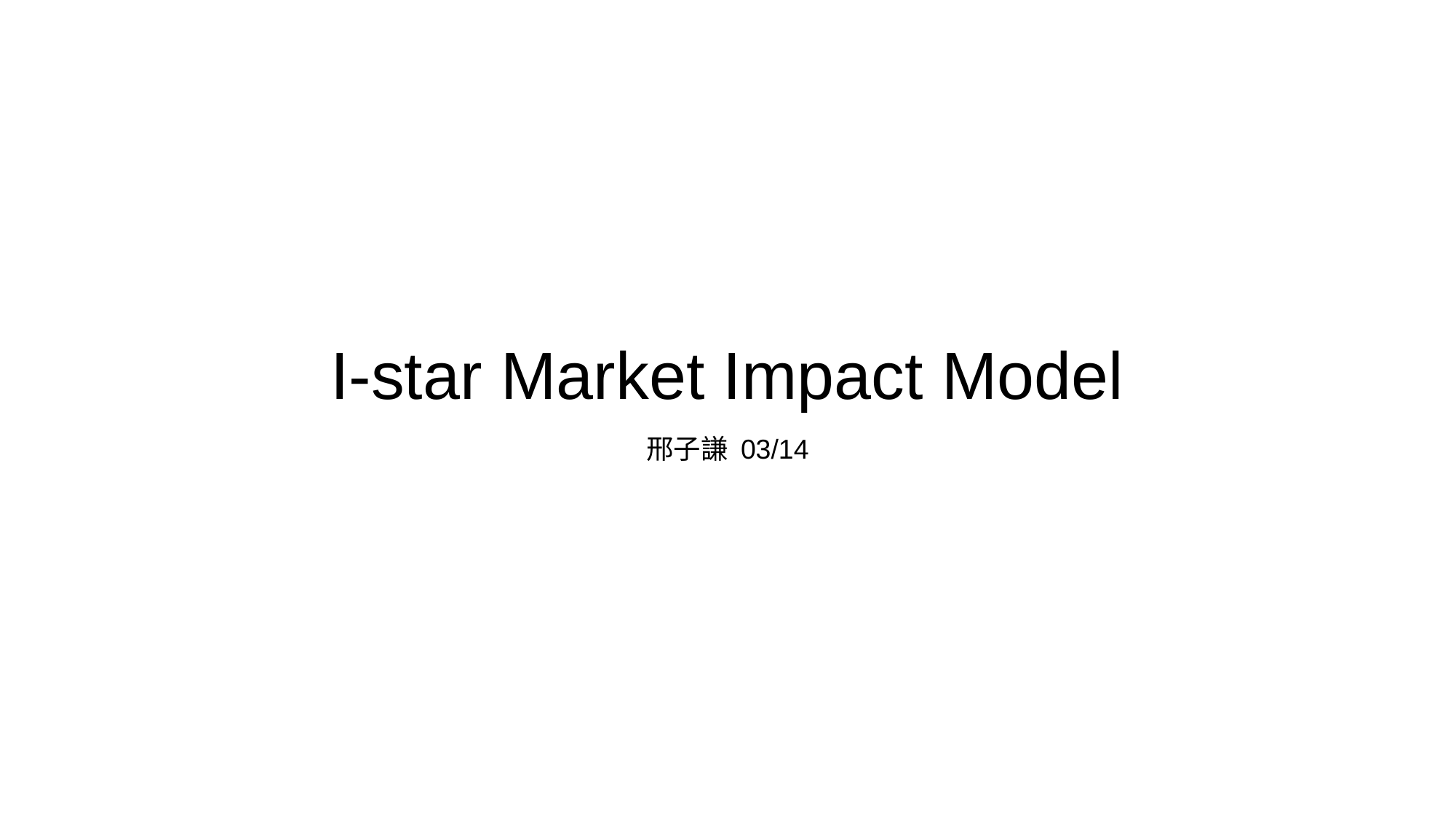

# I-star Market Impact Model
邢子謙 03/14